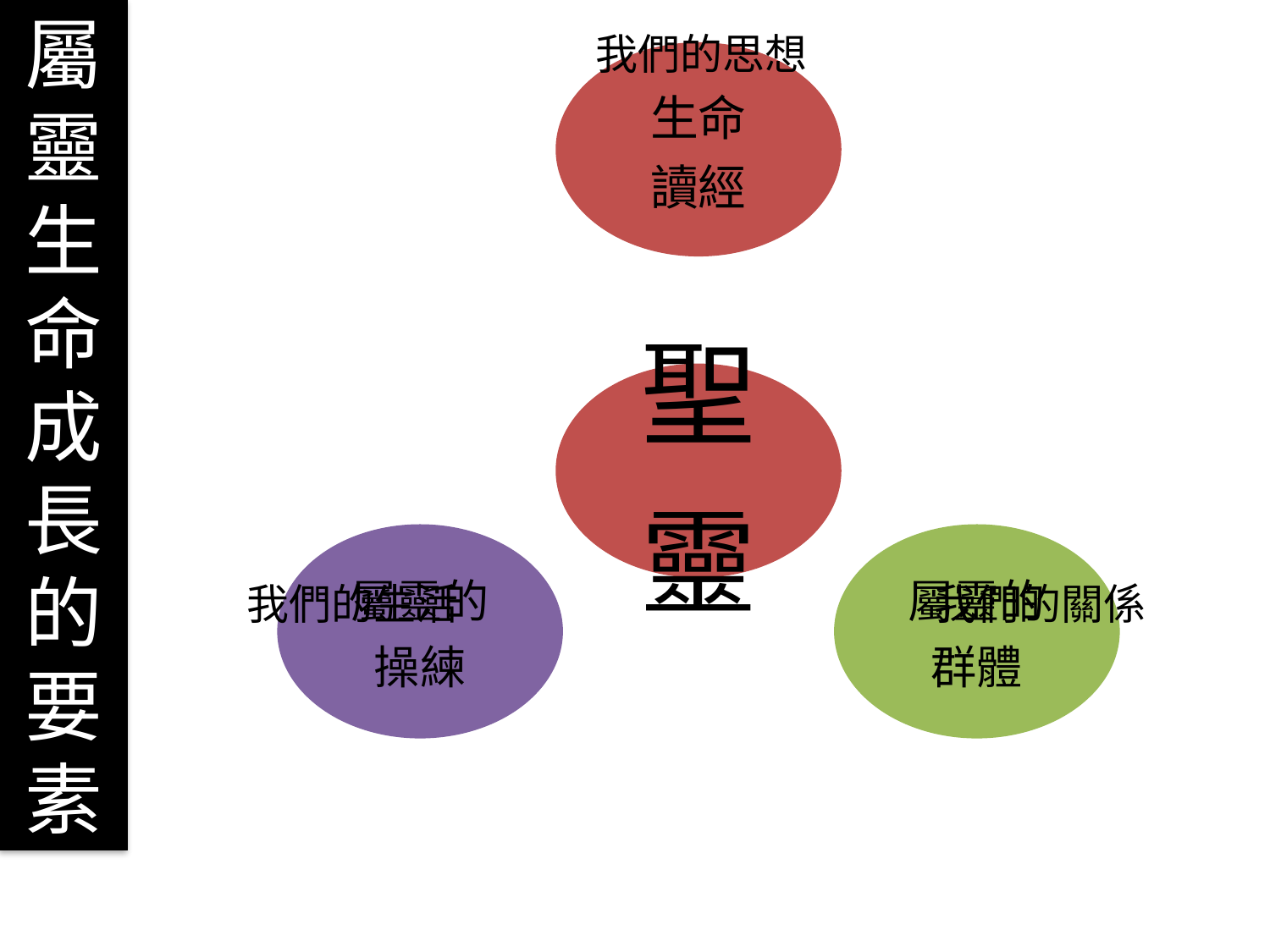

屬靈生命成長的要素
我們的思想
聖靈
生命
讀經
我們的生活
我們的關係